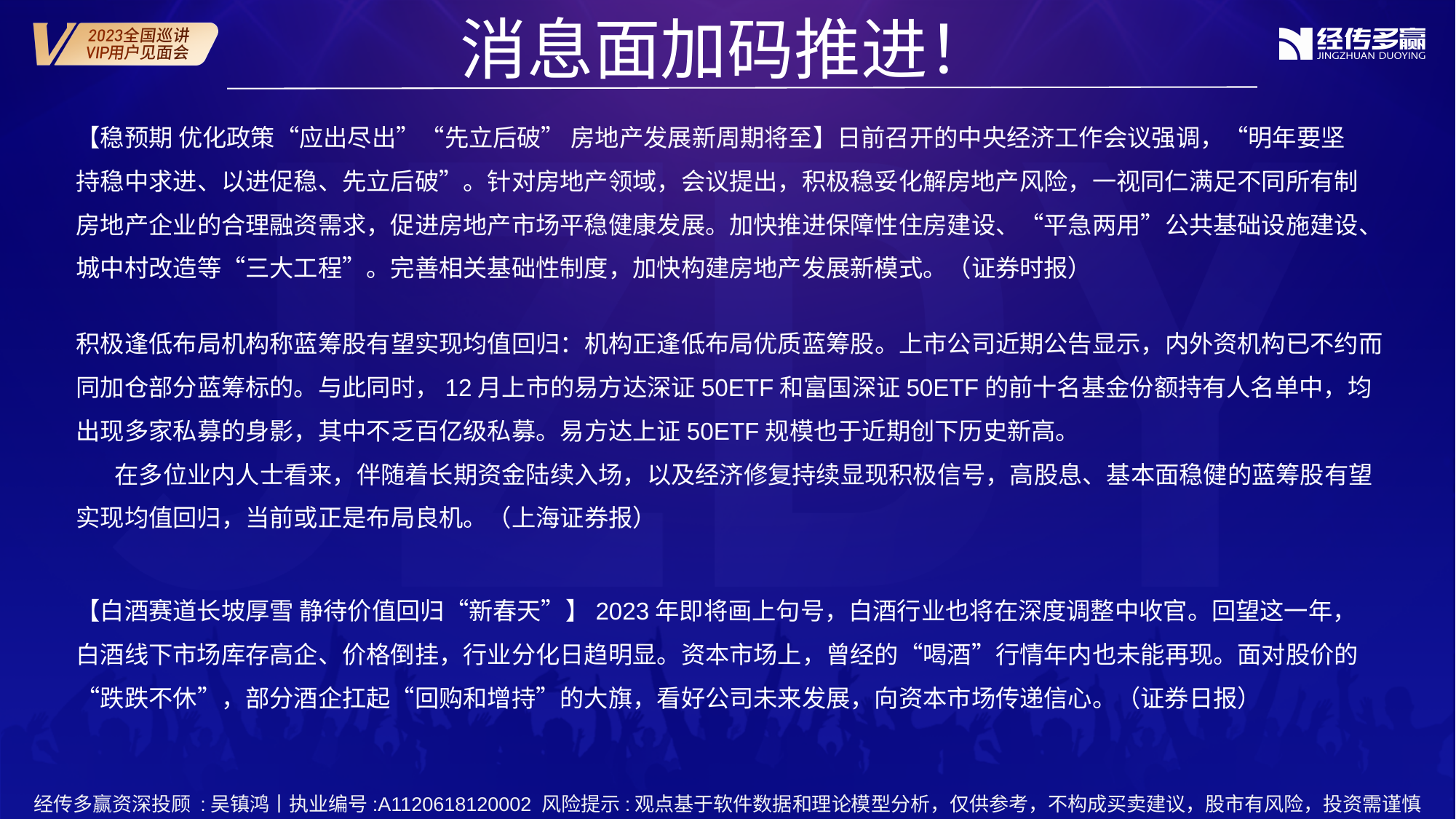

消息面加码推进！
【稳预期 优化政策“应出尽出”“先立后破” 房地产发展新周期将至】日前召开的中央经济工作会议强调，“明年要坚持稳中求进、以进促稳、先立后破”。针对房地产领域，会议提出，积极稳妥化解房地产风险，一视同仁满足不同所有制房地产企业的合理融资需求，促进房地产市场平稳健康发展。加快推进保障性住房建设、“平急两用”公共基础设施建设、城中村改造等“三大工程”。完善相关基础性制度，加快构建房地产发展新模式。（证券时报）
积极逢低布局机构称蓝筹股有望实现均值回归：机构正逢低布局优质蓝筹股。上市公司近期公告显示，内外资机构已不约而同加仓部分蓝筹标的。与此同时，12月上市的易方达深证50ETF和富国深证50ETF的前十名基金份额持有人名单中，均出现多家私募的身影，其中不乏百亿级私募。易方达上证50ETF规模也于近期创下历史新高。
      在多位业内人士看来，伴随着长期资金陆续入场，以及经济修复持续显现积极信号，高股息、基本面稳健的蓝筹股有望实现均值回归，当前或正是布局良机。（上海证券报）
【白酒赛道长坡厚雪 静待价值回归“新春天”】2023年即将画上句号，白酒行业也将在深度调整中收官。回望这一年，白酒线下市场库存高企、价格倒挂，行业分化日趋明显。资本市场上，曾经的“喝酒”行情年内也未能再现。面对股价的“跌跌不休”，部分酒企扛起“回购和增持”的大旗，看好公司未来发展，向资本市场传递信心。（证券日报）